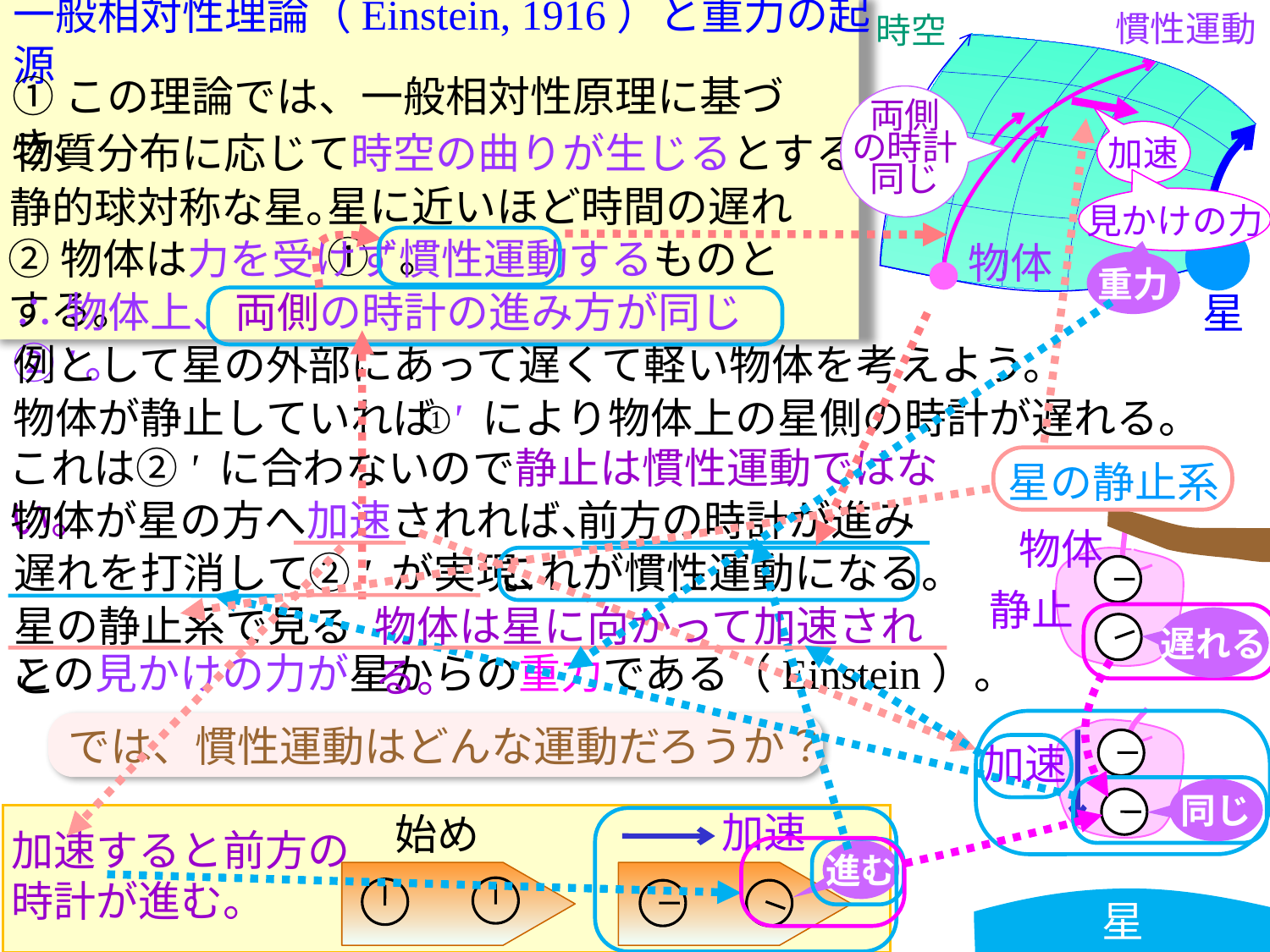

# 一般相対性理論（Einstein, 1916）と重力の起源

慣性運動
時空

①この理論では、一般相対性原理に基づき、
物質分布に応じて時空の曲りが生じるとする。
星に近いほど時間の遅れ①'。
静的球対称な星。

両側
の時計
同じ

加速

見かけの力

②物体は力を受けず慣性運動するものとする。

物体

重力

∴物体上、両側の時計の進み方が同じ②'。
星

例として星の外部にあって遅くて軽い物体を考えよう。
物体が静止していれば
①' により物体上の星側の時計が遅れる。
これは②' に合わないので静止は慣性運動ではない。

星の静止系
物体が星の方へ加速されれば、
前方の時計が進み

物体

静止

遅れを打消して②' が実現、
これが慣性運動になる。

星の静止系で見ると
物体は星に向かって加速される。

遅れる
この見かけの力が星からの重力である（Einstein）。

加速

では、慣性運動はどんな運動だろうか？

同じ
加速
始め

加速すると前方の
時計が進む。

進む

星

t

x

t'

x'

長い

進む